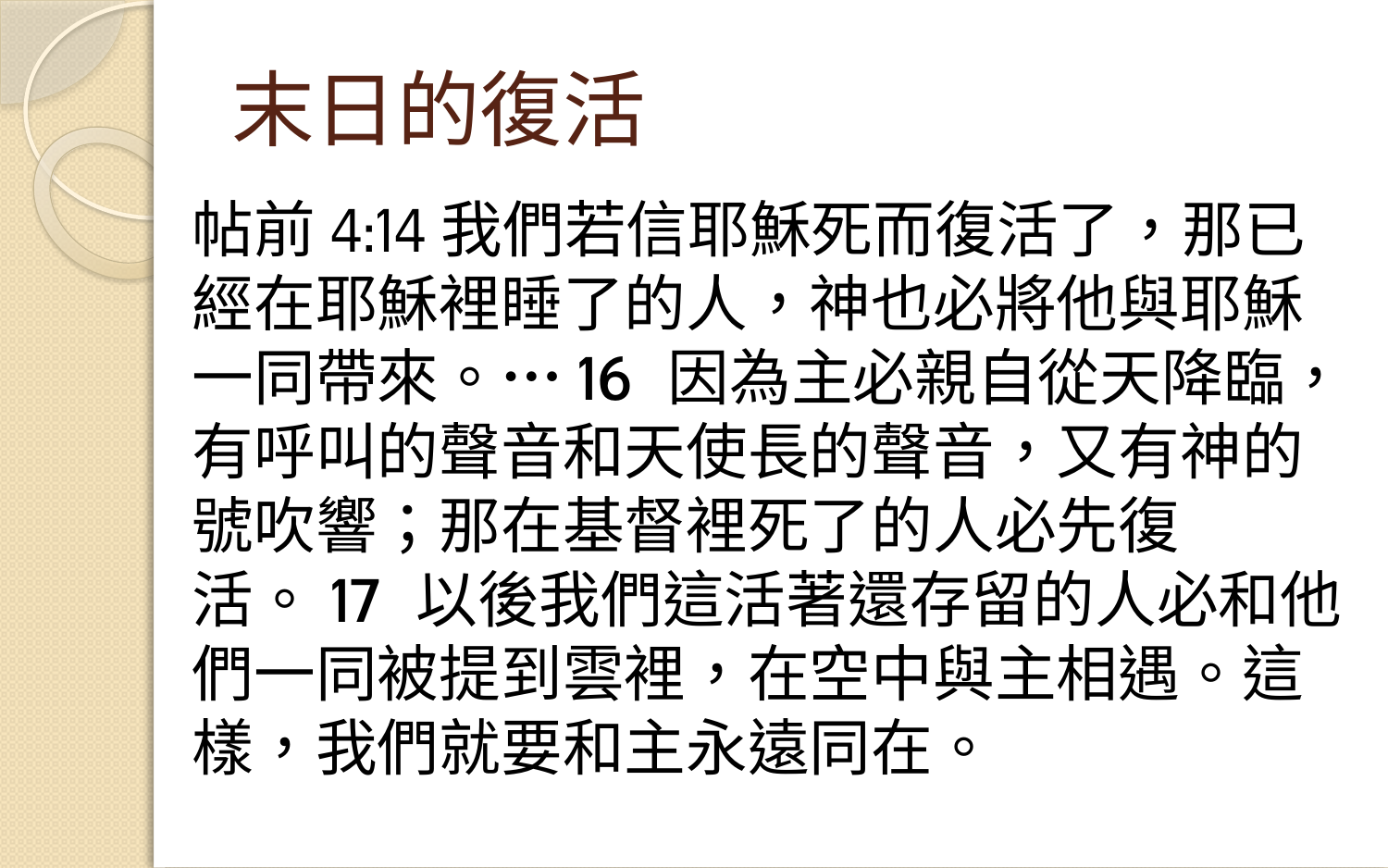

# 末日的復活
帖前4:14我們若信耶穌死而復活了，那已經在耶穌裡睡了的人，神也必將他與耶穌一同帶來。…16 因為主必親自從天降臨，有呼叫的聲音和天使長的聲音，又有神的號吹響；那在基督裡死了的人必先復活。17 以後我們這活著還存留的人必和他們一同被提到雲裡，在空中與主相遇。這樣，我們就要和主永遠同在。